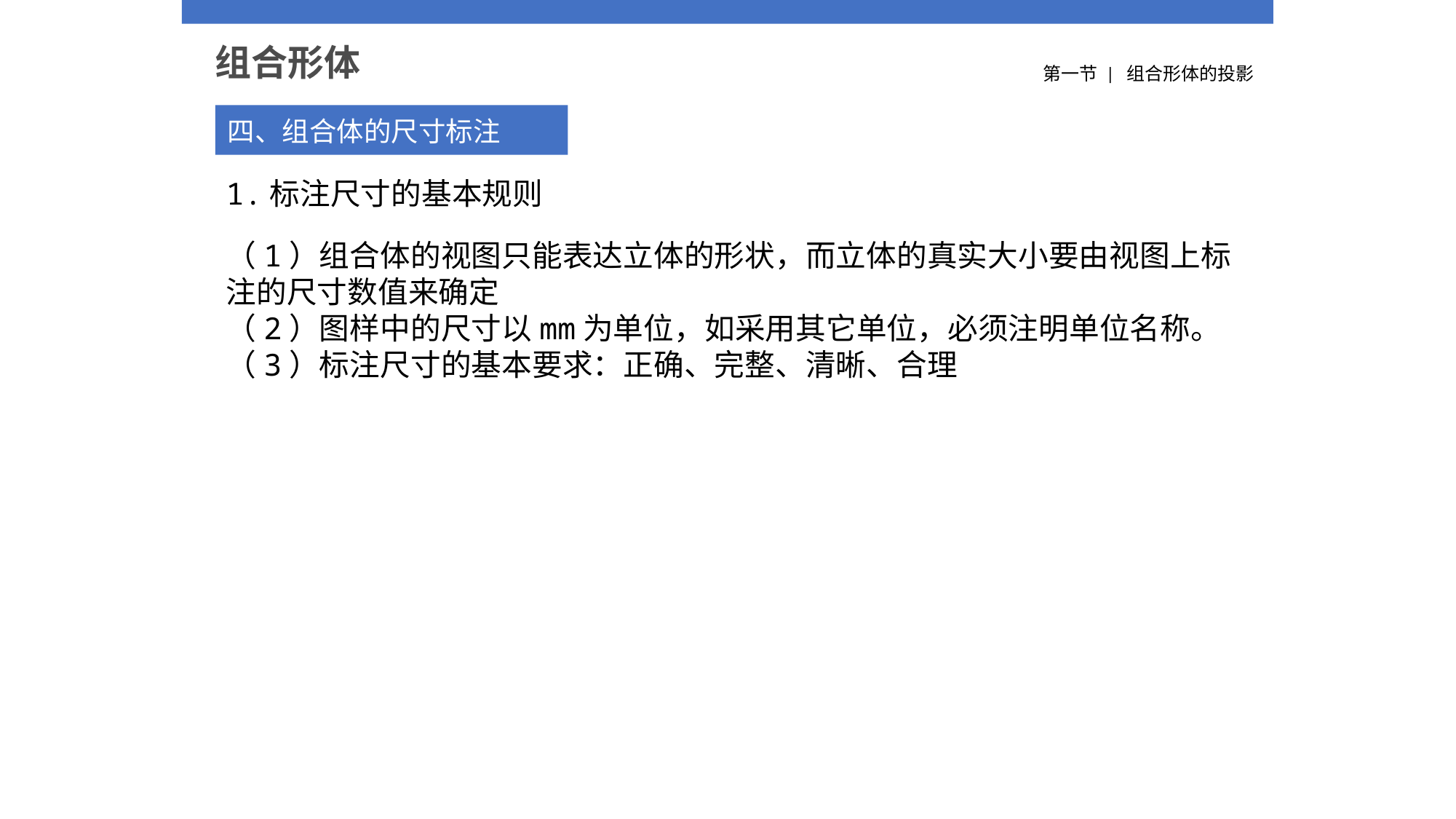

组合形体
第一节 |  组合形体的投影

四、组合体的尺寸标注
1.标注尺寸的基本规则
（1）组合体的视图只能表达立体的形状，而立体的真实大小要由视图上标注的尺寸数值来确定
（2）图样中的尺寸以mm为单位，如采用其它单位，必须注明单位名称。
（3）标注尺寸的基本要求：正确、完整、清晰、合理